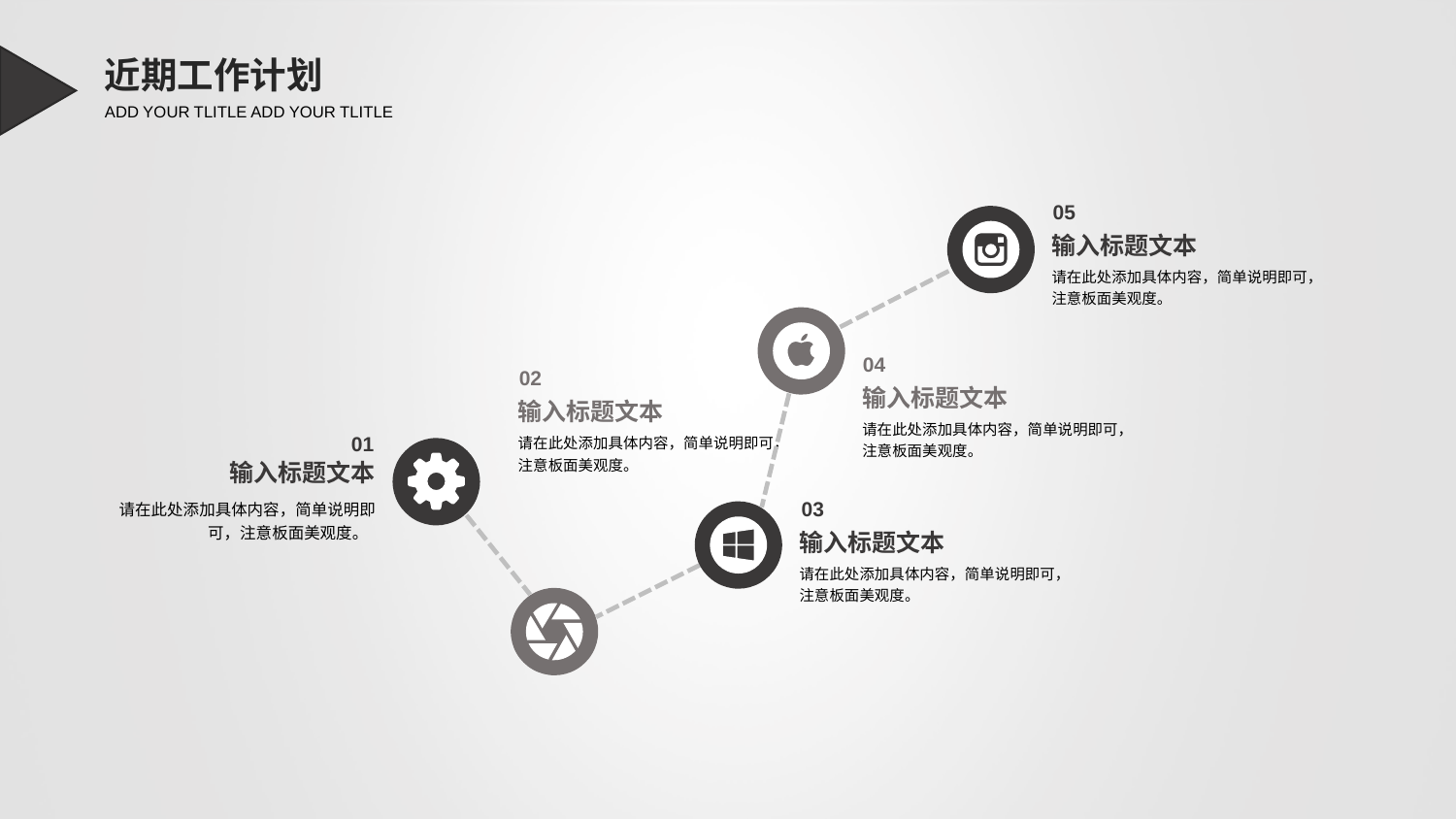

近期工作计划

ADD YOUR TLITLE ADD YOUR TLITLE
05

输入标题文本
请在此处添加具体内容，简单说明即可，注意板面美观度。

04
输入标题文本
请在此处添加具体内容，简单说明即可，注意板面美观度。
02
输入标题文本
请在此处添加具体内容，简单说明即可，注意板面美观度。

01

输入标题文本
请在此处添加具体内容，简单说明即可，注意板面美观度。
03

输入标题文本
请在此处添加具体内容，简单说明即可，注意板面美观度。